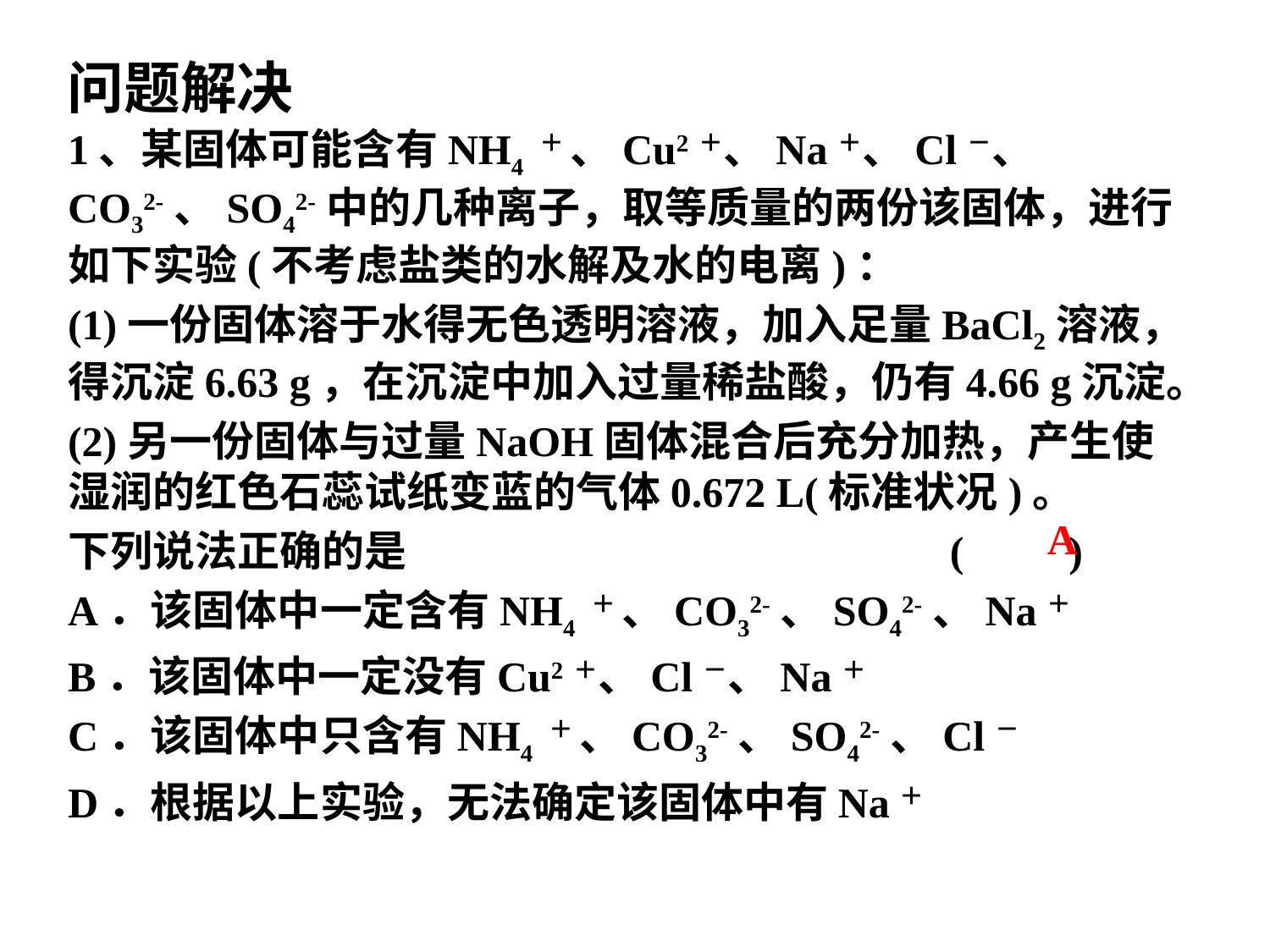

问题解决
1、某固体可能含有NH4 ＋ 、Cu2＋、Na＋、Cl－、 CO32-、SO42-中的几种离子，取等质量的两份该固体，进行如下实验(不考虑盐类的水解及水的电离)：
(1)一份固体溶于水得无色透明溶液，加入足量BaCl2溶液，得沉淀6.63 g，在沉淀中加入过量稀盐酸，仍有4.66 g沉淀。
(2)另一份固体与过量NaOH固体混合后充分加热，产生使湿润的红色石蕊试纸变蓝的气体0.672 L(标准状况)。
下列说法正确的是                                                        (　　)
A．该固体中一定含有NH4 ＋ 、CO32-、SO42-、Na＋
B．该固体中一定没有Cu2＋、Cl－、Na＋
C．该固体中只含有NH4 ＋ 、CO32-、SO42-、Cl－
D．根据以上实验，无法确定该固体中有Na＋
A